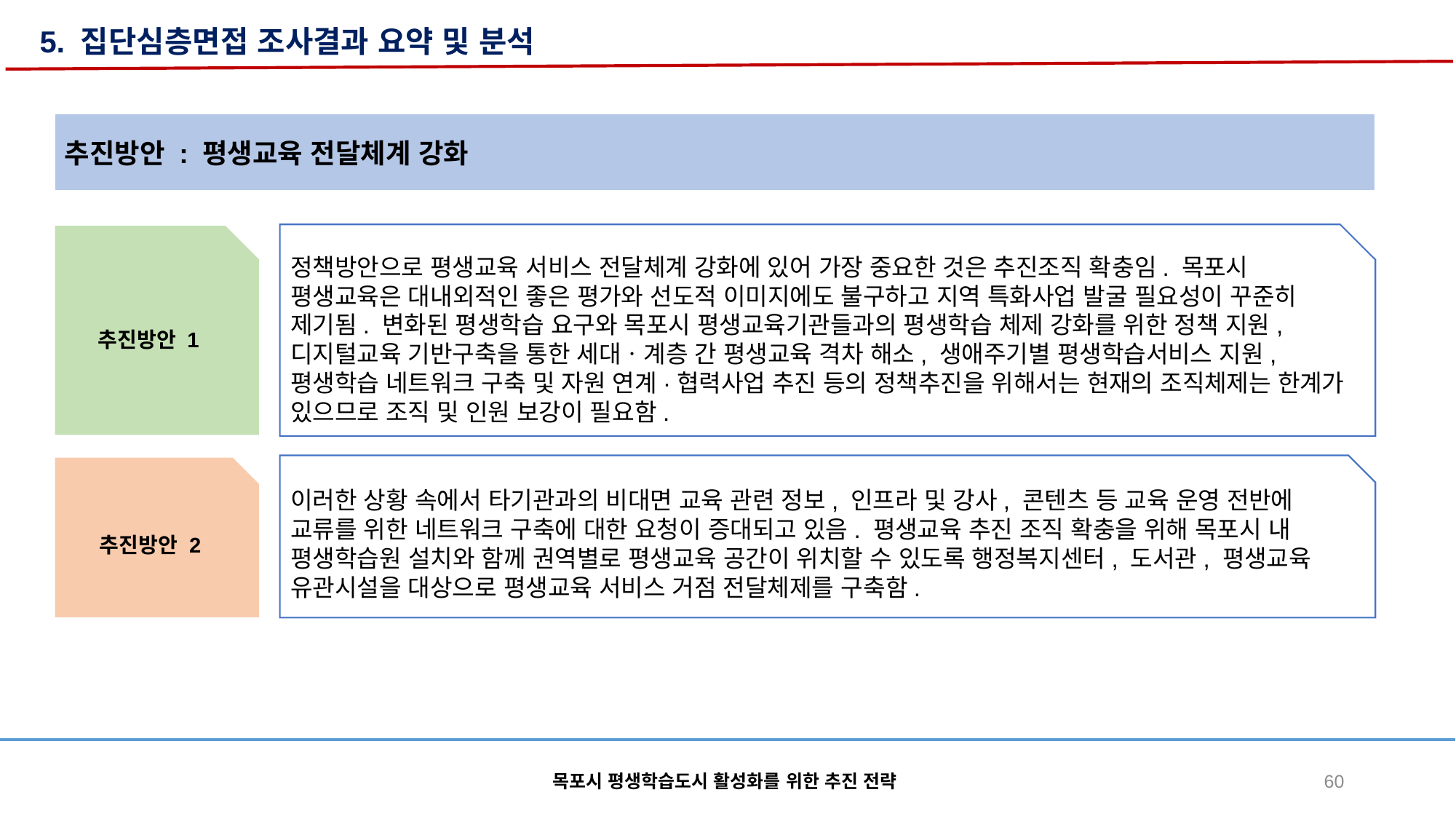

5. 집단심층면접 조사결과 요약 및 분석
추진방안 : 평생교육 전달체계 강화
정책방안으로 평생교육 서비스 전달체계 강화에 있어 가장 중요한 것은 추진조직 확충임. 목포시 평생교육은 대내외적인 좋은 평가와 선도적 이미지에도 불구하고 지역 특화사업 발굴 필요성이 꾸준히 제기됨. 변화된 평생학습 요구와 목포시 평생교육기관들과의 평생학습 체제 강화를 위한 정책 지원, 디지털교육 기반구축을 통한 세대ㆍ계층 간 평생교육 격차 해소, 생애주기별 평생학습서비스 지원, 평생학습 네트워크 구축 및 자원 연계·협력사업 추진 등의 정책추진을 위해서는 현재의 조직체제는 한계가 있으므로 조직 및 인원 보강이 필요함.
추진방안 1
이러한 상황 속에서 타기관과의 비대면 교육 관련 정보, 인프라 및 강사, 콘텐츠 등 교육 운영 전반에 교류를 위한 네트워크 구축에 대한 요청이 증대되고 있음. 평생교육 추진 조직 확충을 위해 목포시 내 평생학습원 설치와 함께 권역별로 평생교육 공간이 위치할 수 있도록 행정복지센터, 도서관, 평생교육 유관시설을 대상으로 평생교육 서비스 거점 전달체제를 구축함.
추진방안 2
목포시 평생학습도시 활성화를 위한 추진 전략
60